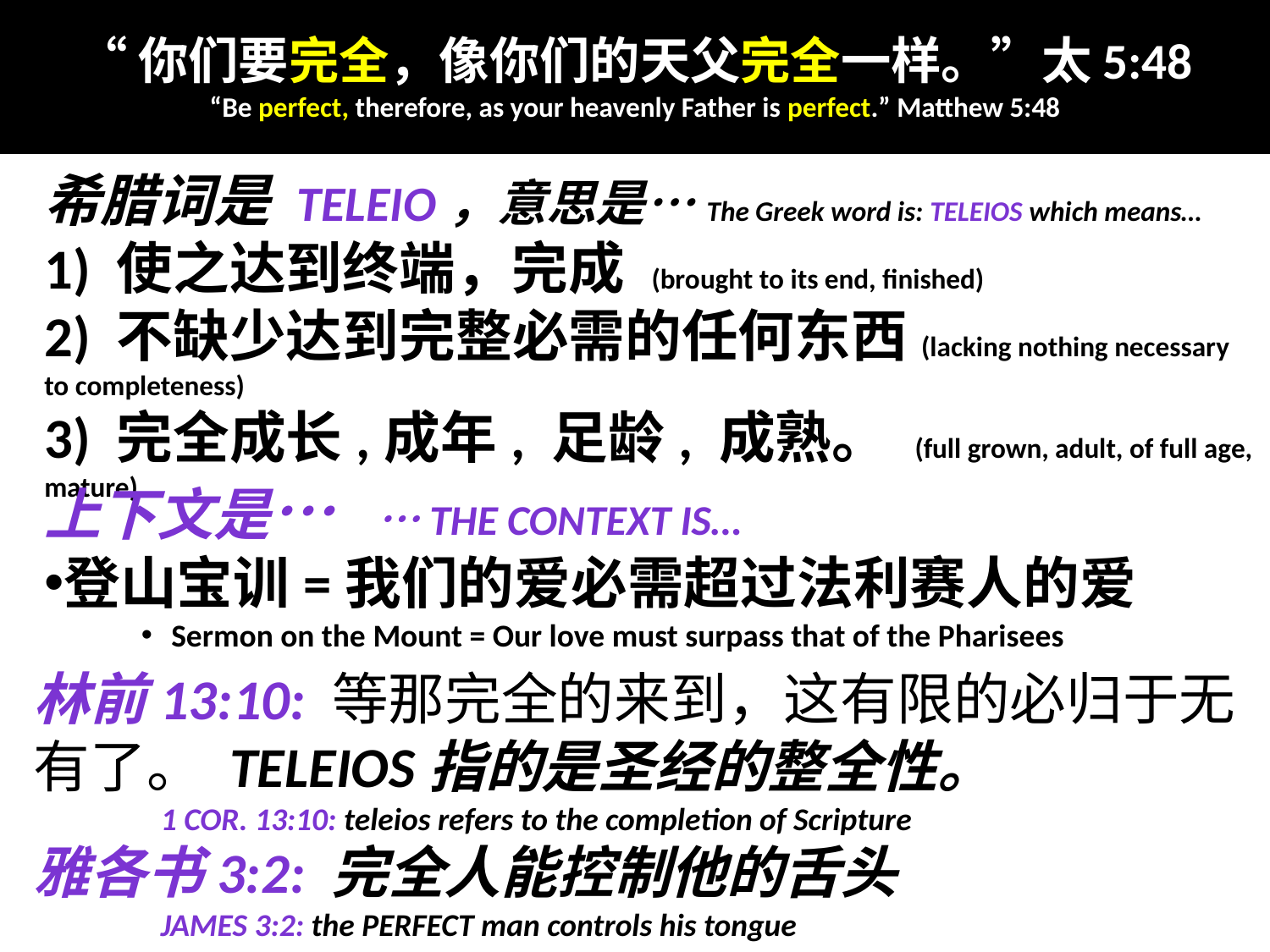

# “你们要完全，像你们的天父完全一样。”太5:48 “Be perfect, therefore, as your heavenly Father is perfect.” Matthew 5:48
希腊词是 Teleio，意思是…The Greek word is: Teleios which means…
1) 使之达到终端，完成 (brought to its end, finished)
2) 不缺少达到完整必需的任何东西(lacking nothing necessary to completeness)
3) 完全成长,成年, 足龄, 成熟。 (full grown, adult, of full age, mature)
上下文是…   …The CONTEXT is…
登山宝训=我们的爱必需超过法利赛人的爱
Sermon on the Mount = Our love must surpass that of the Pharisees
林前13:10: 等那完全的来到，这有限的必归于无有了。 TeLeios指的是圣经的整全性。
	1 Cor. 13:10: teleios refers to the completion of Scripture
雅各书3:2: 完全人能控制他的舌头
	James 3:2: the PERFECT man controls his tongue